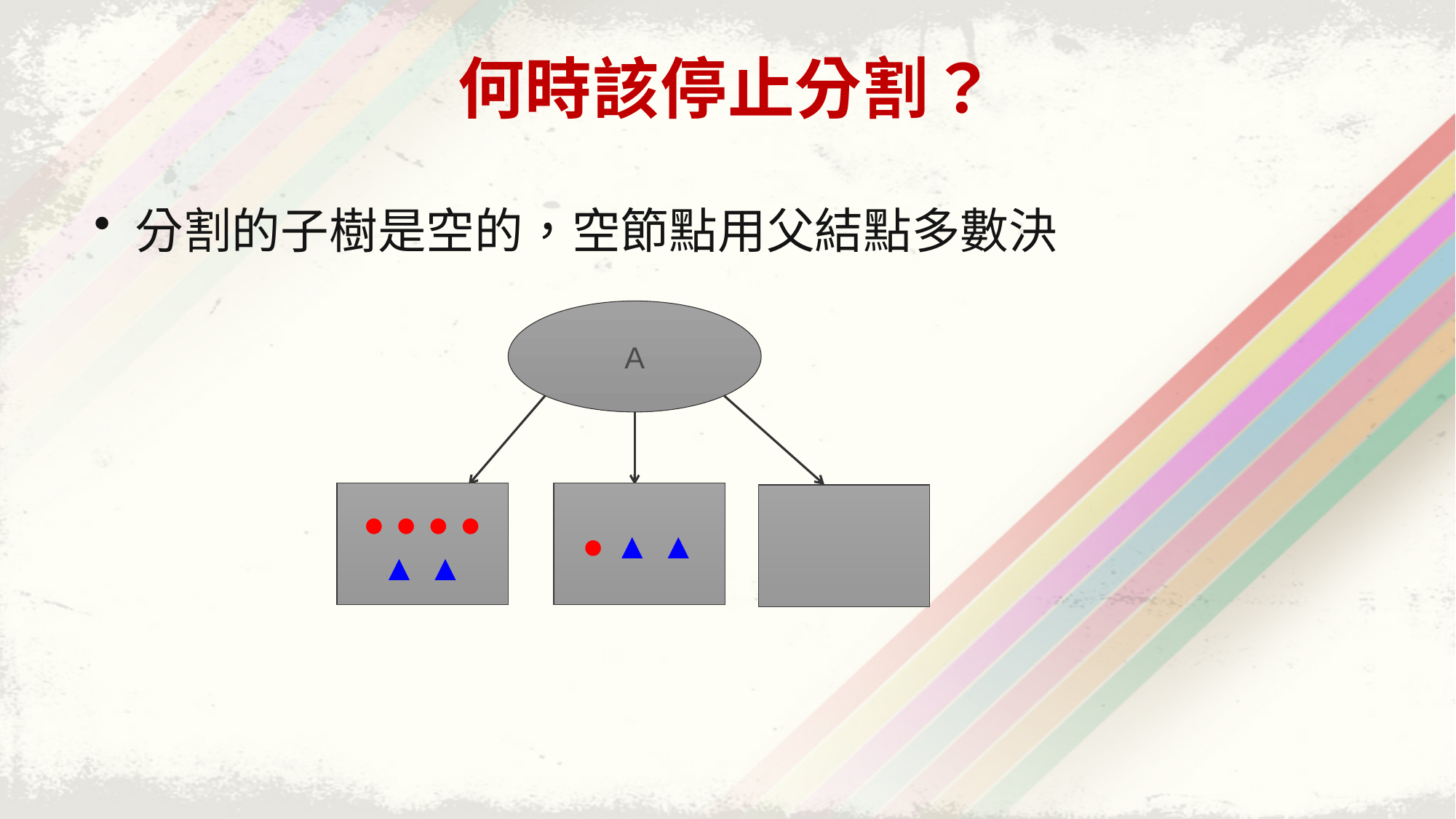

# 何時該停止分割？
分割的子樹是空的，空節點用父結點多數決
A
● ● ● ● ▲ ▲
● ▲ ▲